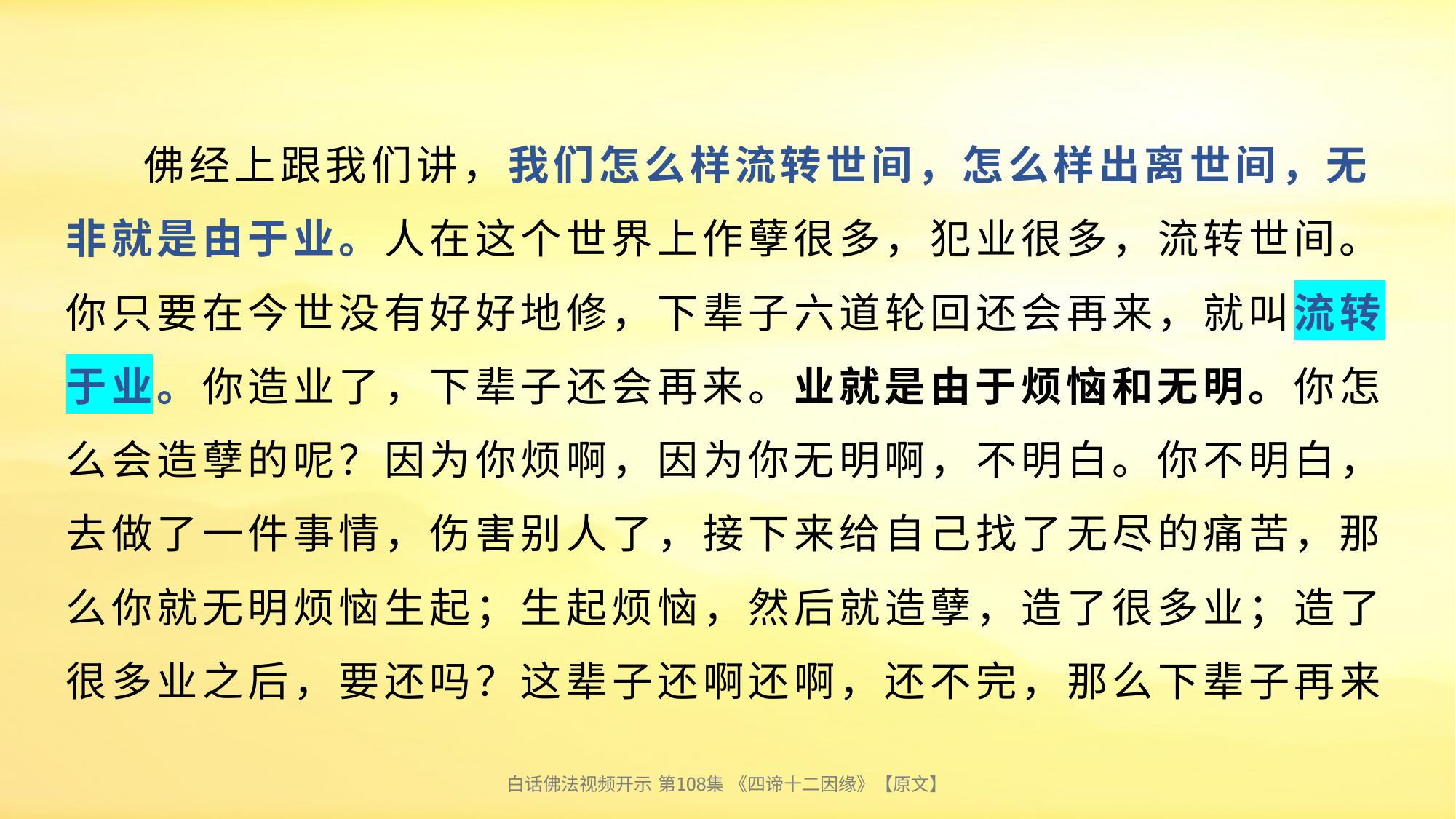

# 佛经上跟我们讲，我们怎么样流转世间，怎么样出离世间，无非就是由于业。人在这个世界上作孽很多，犯业很多，流转世间。你只要在今世没有好好地修，下辈子六道轮回还会再来，就叫流转于业。你造业了，下辈子还会再来。业就是由于烦恼和无明。你怎么会造孽的呢？因为你烦啊，因为你无明啊，不明白。你不明白，去做了一件事情，伤害别人了，接下来给自己找了无尽的痛苦，那么你就无明烦恼生起；生起烦恼，然后就造孽，造了很多业；造了很多业之后，要还吗？这辈子还啊还啊，还不完，那么下辈子再来
白话佛法视频开示 第108集 《四谛十二因缘》【原文】